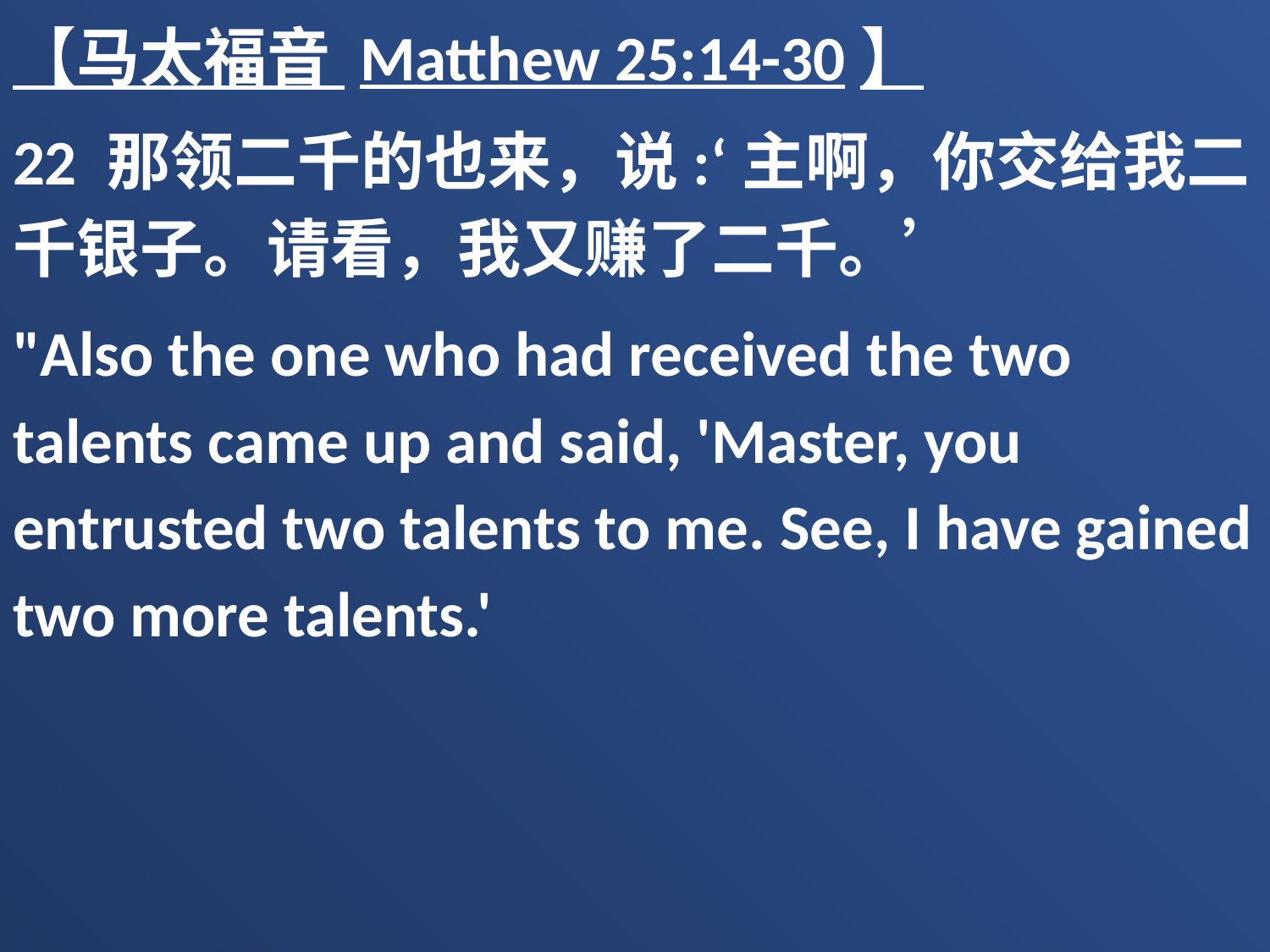

【马太福音 Matthew 25:14-30】
22 那领二千的也来，说:‘主啊，你交给我二千银子。请看，我又赚了二千。’
"Also the one who had received the two talents came up and said, 'Master, you entrusted two talents to me. See, I have gained two more talents.'